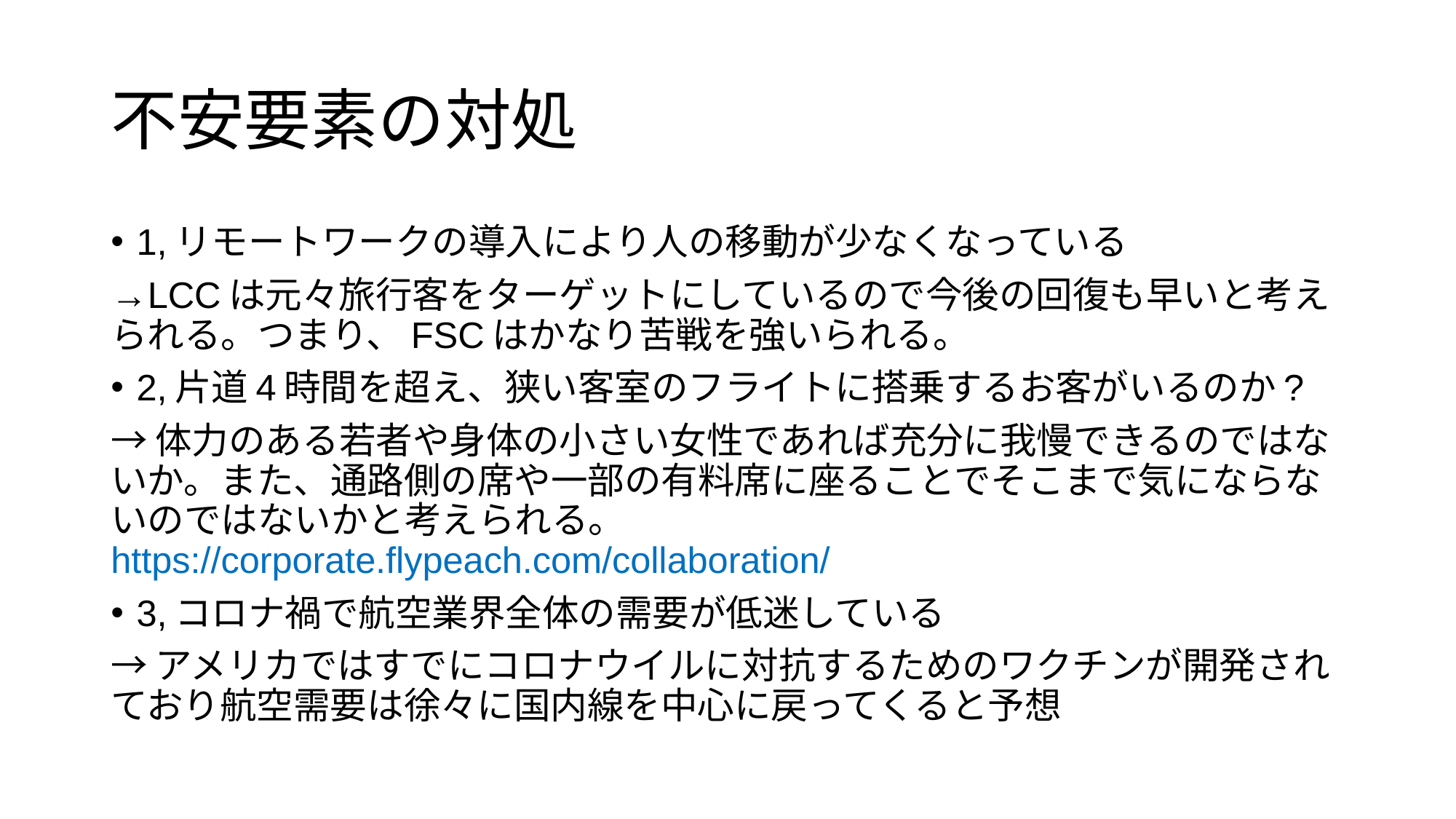

# 不安要素の対処
1,リモートワークの導入により人の移動が少なくなっている
→LCCは元々旅行客をターゲットにしているので今後の回復も早いと考えられる。つまり、FSCはかなり苦戦を強いられる。
2,片道4時間を超え、狭い客室のフライトに搭乗するお客がいるのか?
→体力のある若者や身体の小さい女性であれば充分に我慢できるのではないか。また、通路側の席や一部の有料席に座ることでそこまで気にならないのではないかと考えられる。　　https://corporate.flypeach.com/collaboration/
3,コロナ禍で航空業界全体の需要が低迷している
→アメリカではすでにコロナウイルに対抗するためのワクチンが開発されており航空需要は徐々に国内線を中心に戻ってくると予想